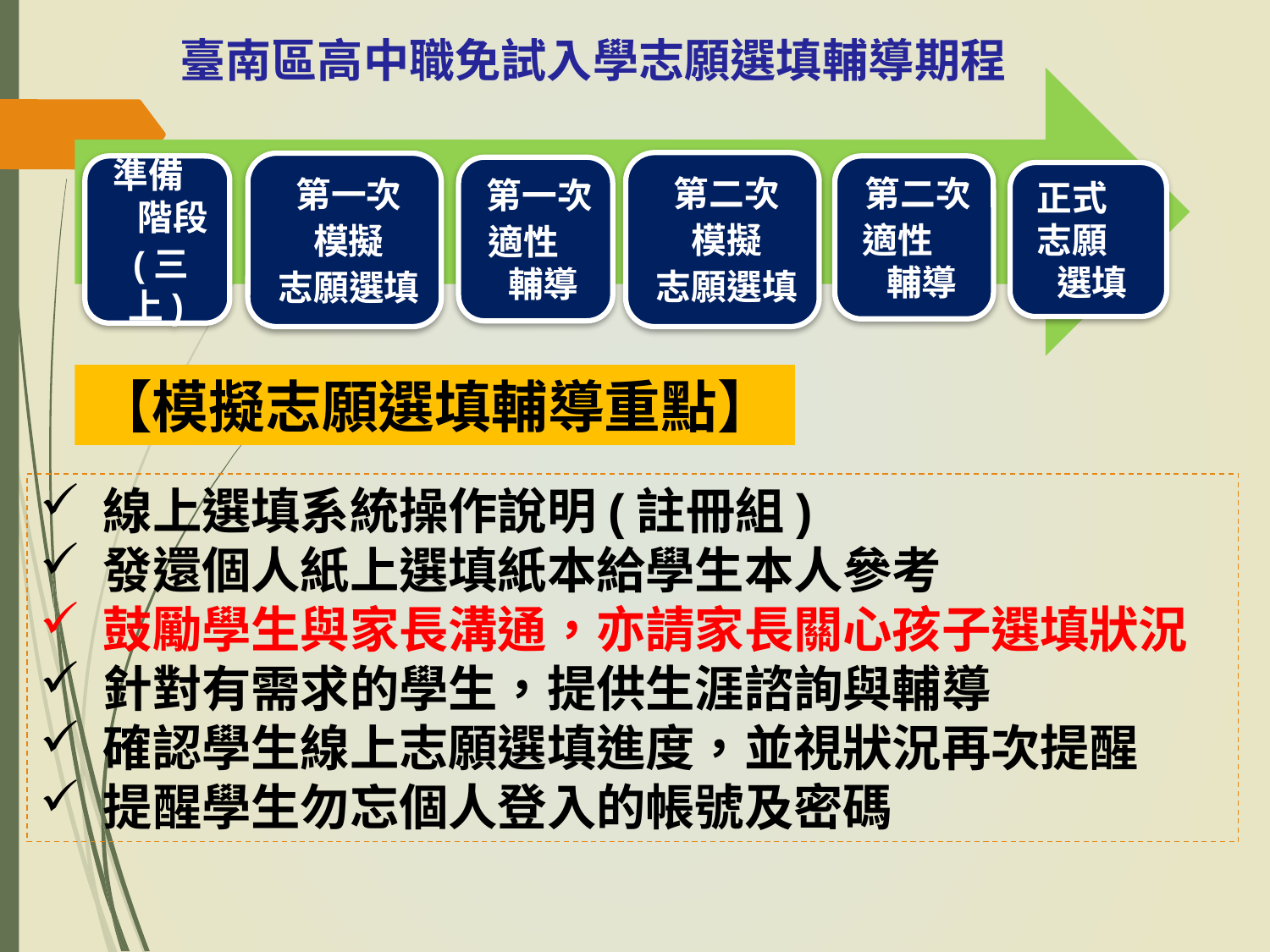

臺南區高中職免試入學志願選填輔導期程
準備       階段
(三上)
第一次
模擬
志願選填
第一次
適性      輔導
第二次
模擬
志願選填
第二次
適性       輔導
正式      志願      選填
【模擬志願選填輔導重點】
線上選填系統操作說明(註冊組)
發還個人紙上選填紙本給學生本人參考
鼓勵學生與家長溝通，亦請家長關心孩子選填狀況
針對有需求的學生，提供生涯諮詢與輔導
確認學生線上志願選填進度，並視狀況再次提醒
提醒學生勿忘個人登入的帳號及密碼